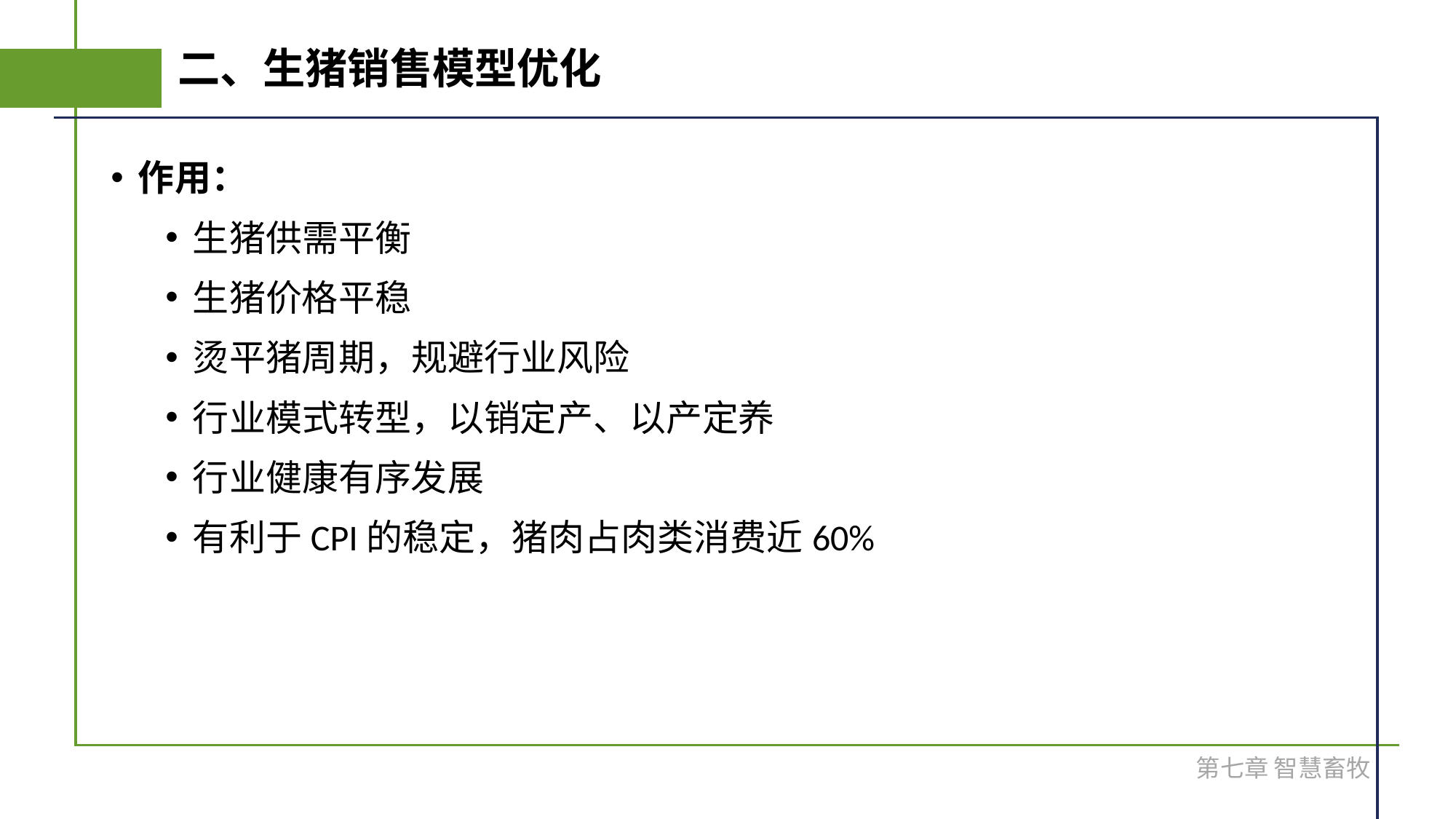

# 二、生猪销售模型优化
作用：
生猪供需平衡
生猪价格平稳
烫平猪周期，规避行业风险
行业模式转型，以销定产、以产定养
行业健康有序发展
有利于CPI的稳定，猪肉占肉类消费近60%
第七章 智慧畜牧